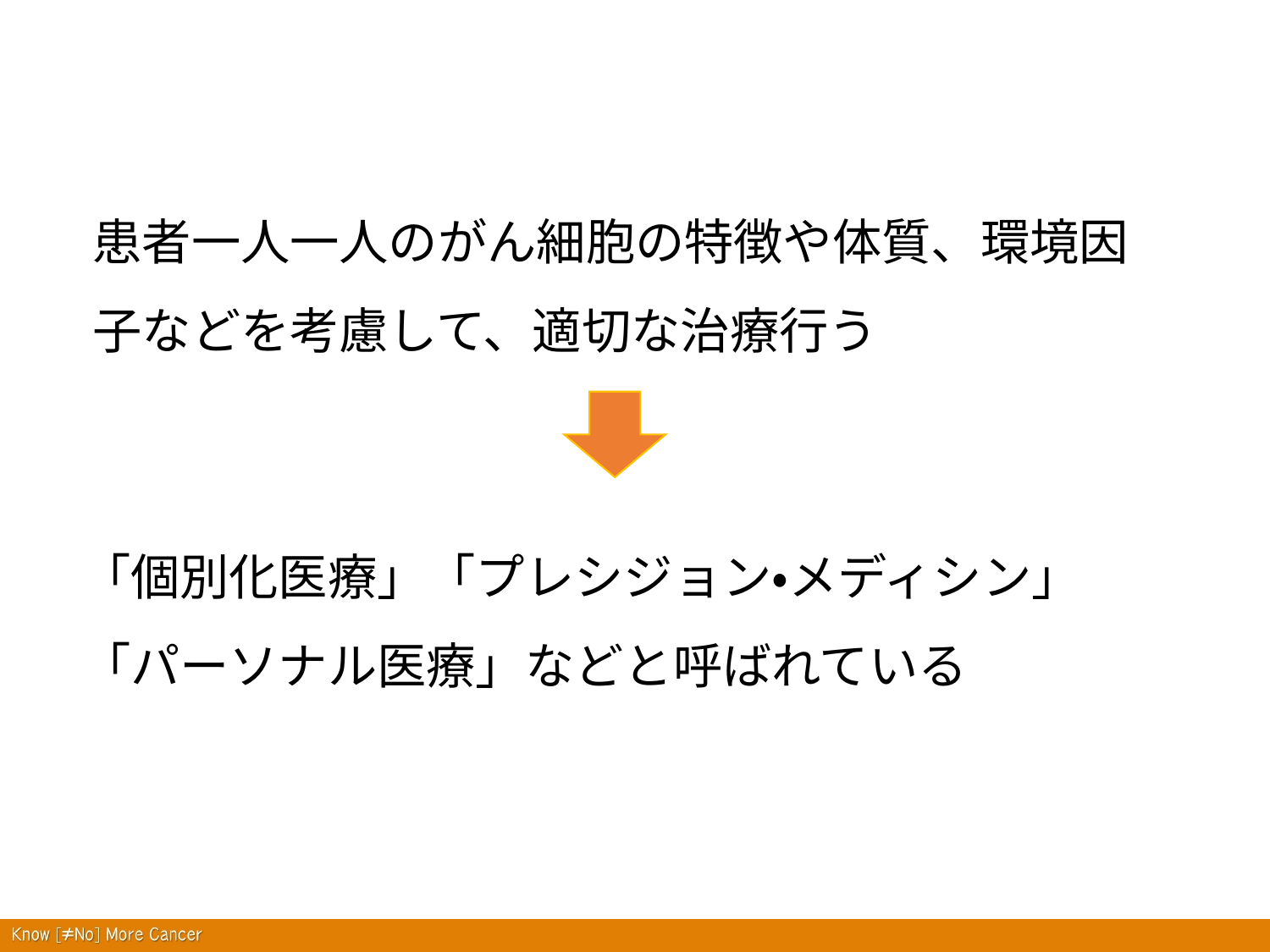

患者一人一人のがん細胞の特徴や体質、環境因子などを考慮して、適切な治療行う

「個別化医療」「プレシジョン・メディシン」「パーソナル医療」などと呼ばれている